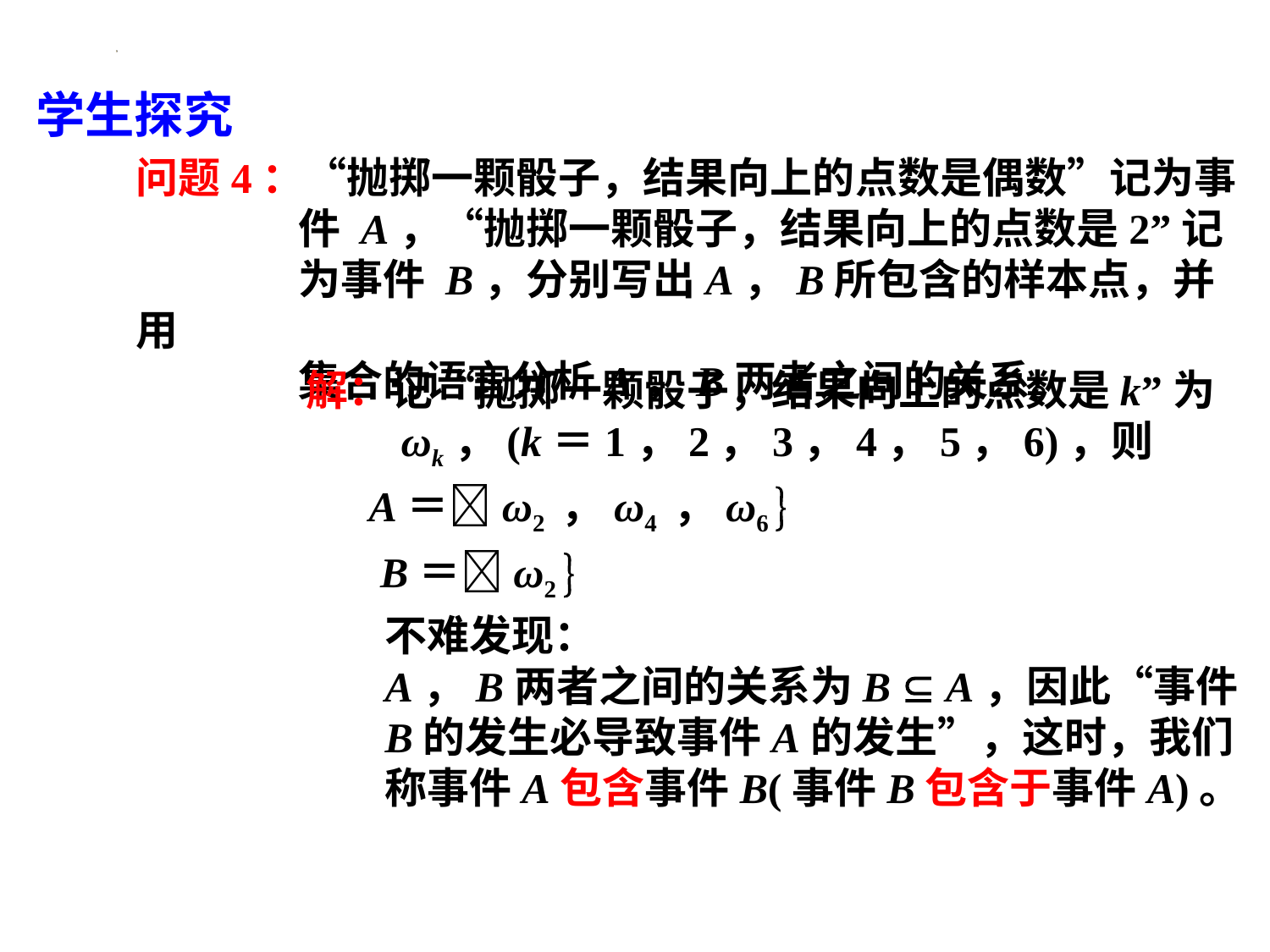

学生探究
问题4：“抛掷一颗骰子，结果向上的点数是偶数”记为事
                件 A，“抛掷一颗骰子，结果向上的点数是2”记
                为事件 B，分别写出A，B所包含的样本点，并用
                集合的语言分析A，B两者之间的关系。
解：记“抛掷一颗骰子，结果向上的点数是k”为
         ωk，(k＝1，2，3，4，5，6)，则
A＝{ω2 ，ω4 ，ω6 }
B＝{ω2 }
不难发现：
A，B两者之间的关系为B ⊆ A，因此“事件B的发生必导致事件A的发生”，这时，我们称事件A包含事件B(事件B包含于事件A)。